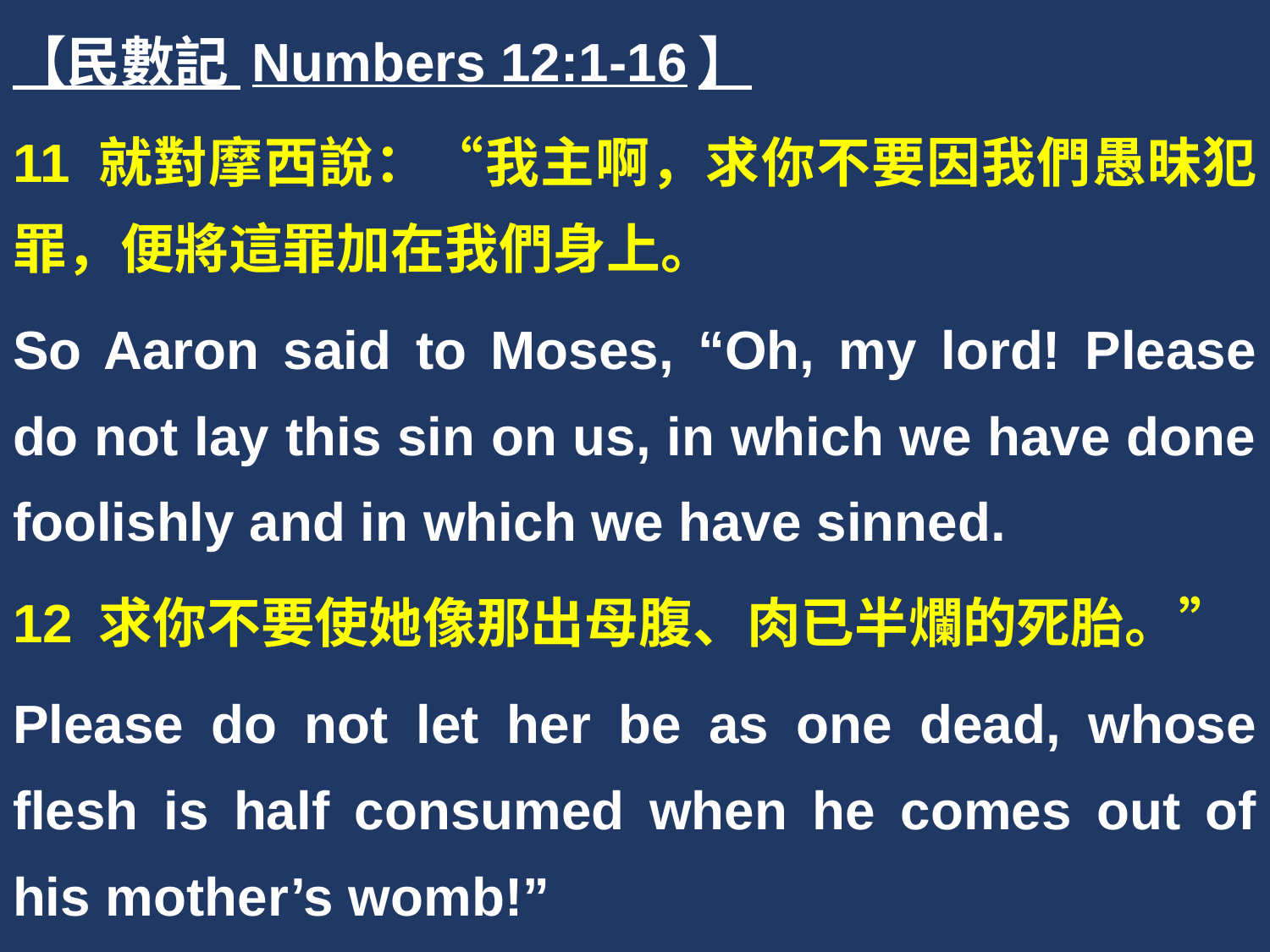

【民數記 Numbers 12:1-16】
11 就對摩西說：“我主啊，求你不要因我們愚昧犯罪，便將這罪加在我們身上。
So Aaron said to Moses, “Oh, my lord! Please do not lay this sin on us, in which we have done foolishly and in which we have sinned.
12 求你不要使她像那出母腹、肉已半爛的死胎。”
Please do not let her be as one dead, whose flesh is half consumed when he comes out of his mother’s womb!”